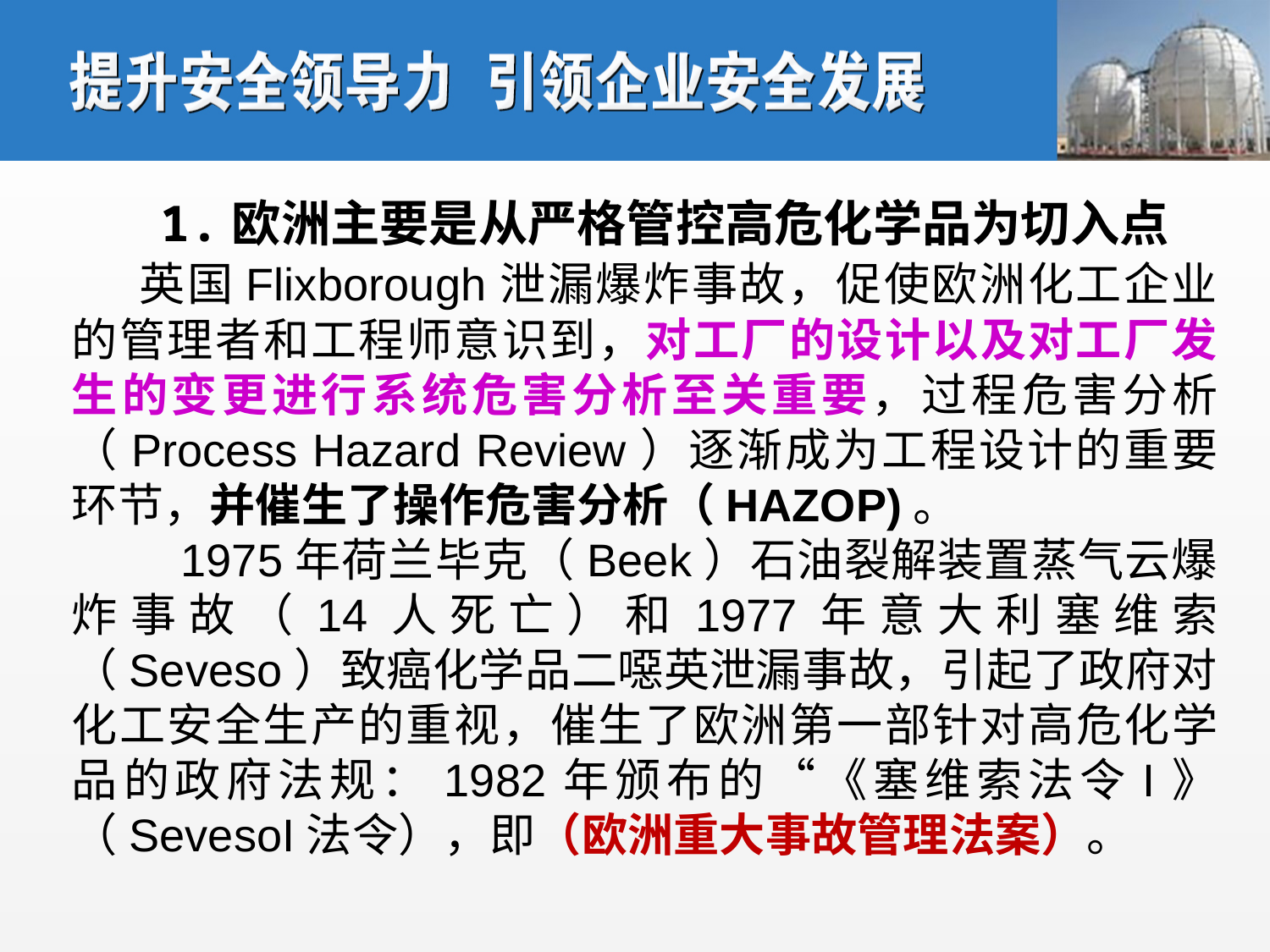

1.欧洲主要是从严格管控高危化学品为切入点
    英国Flixborough泄漏爆炸事故，促使欧洲化工企业的管理者和工程师意识到，对工厂的设计以及对工厂发生的变更进行系统危害分析至关重要，过程危害分析（Process Hazard Review）逐渐成为工程设计的重要环节，并催生了操作危害分析（HAZOP)。
        1975年荷兰毕克（Beek）石油裂解装置蒸气云爆炸事故（14人死亡）和1977年意大利塞维索（Seveso）致癌化学品二噁英泄漏事故，引起了政府对化工安全生产的重视，催生了欧洲第一部针对高危化学品的政府法规：1982年颁布的“《塞维索法令I》（SevesoI法令），即（欧洲重大事故管理法案）。